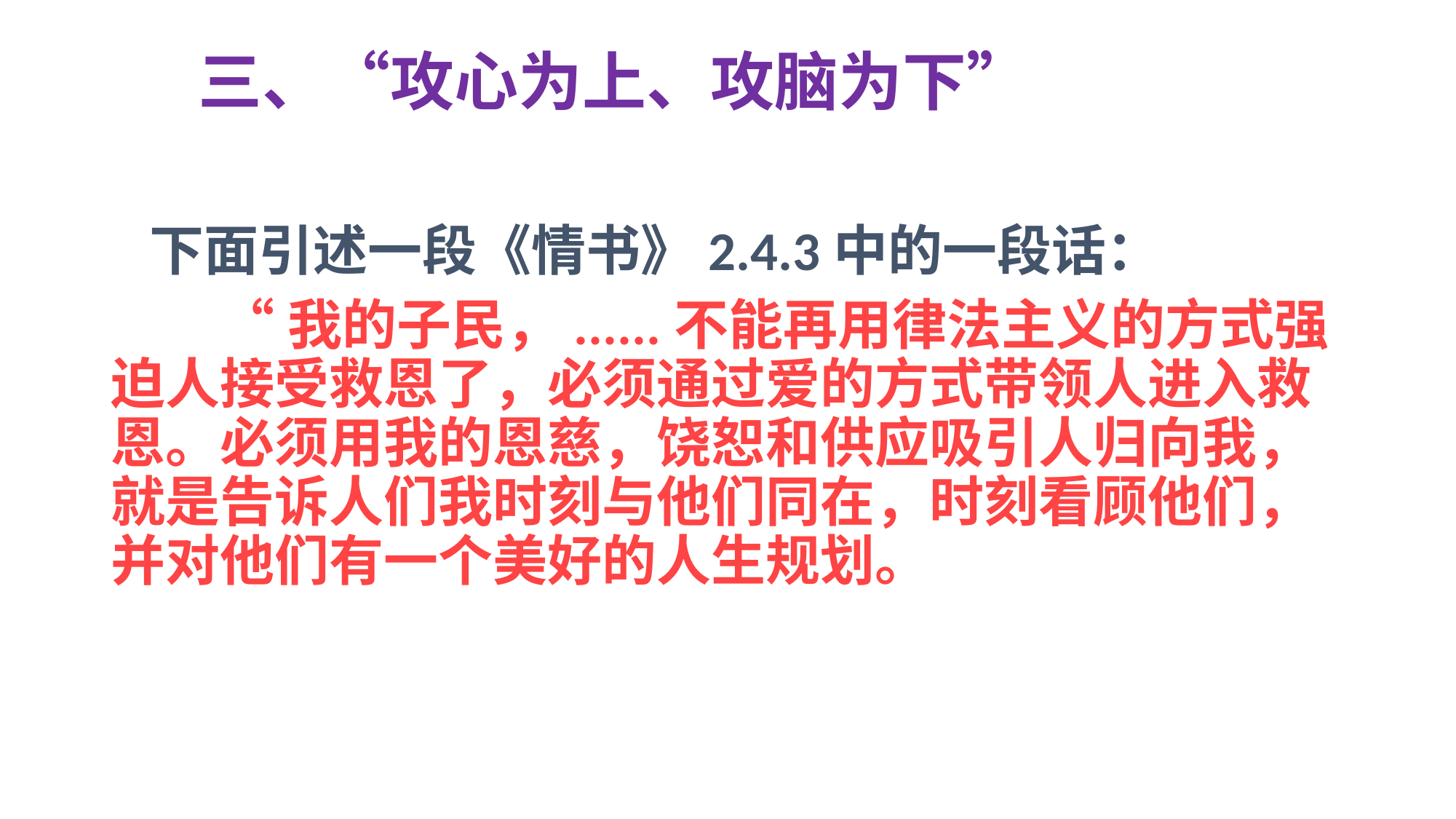

# 三、“攻心为上、攻脑为下”
   下面引述一段《情书》2.4.3中的一段话：
	“我的子民，......不能再用律法主义的方式强迫人接受救恩了，必须通过爱的方式带领人进入救恩。必须用我的恩慈，饶恕和供应吸引人归向我，就是告诉人们我时刻与他们同在，时刻看顾他们，并对他们有一个美好的人生规划。